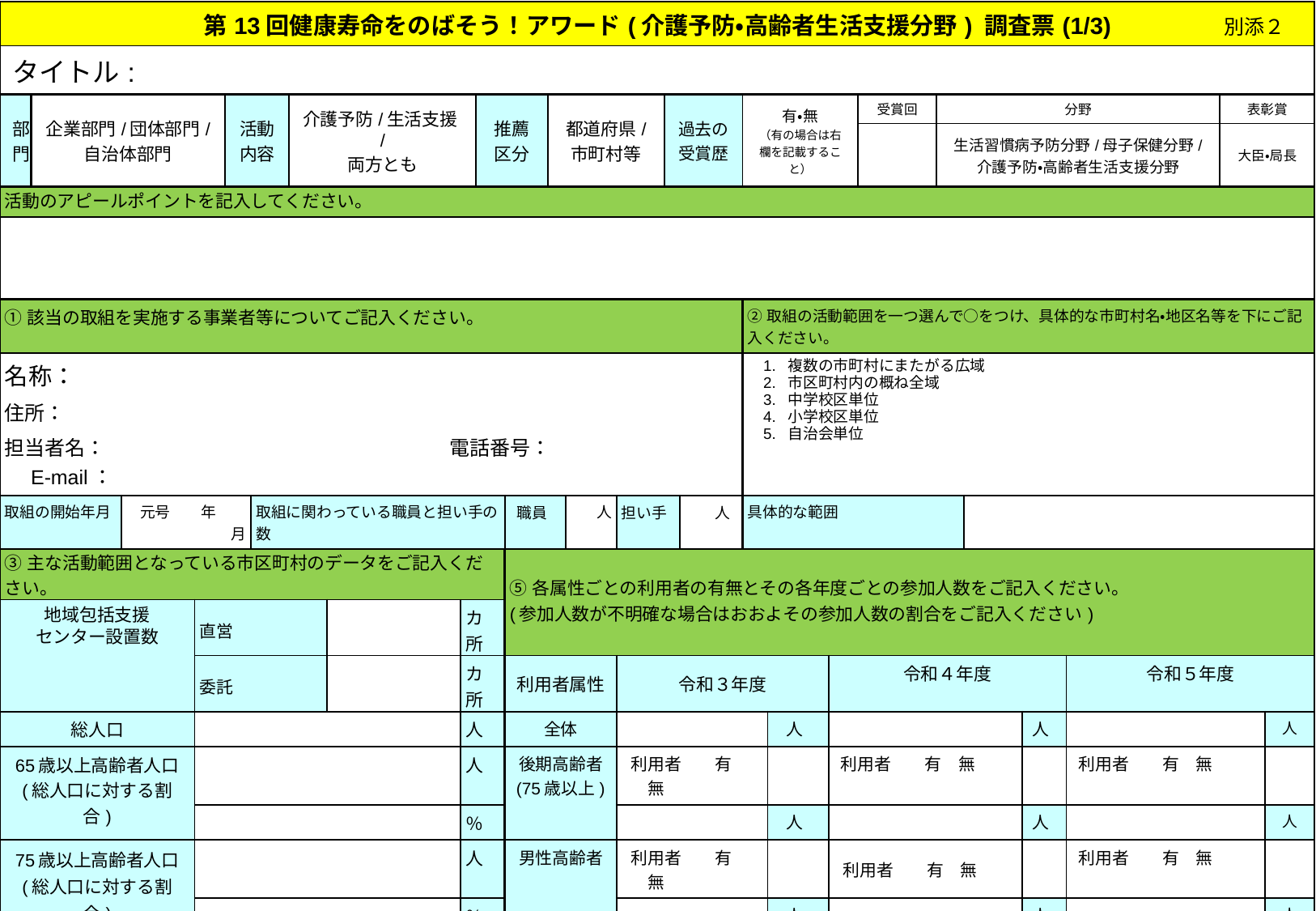

| 第13回健康寿命をのばそう！アワード(介護予防・高齢者生活支援分野) 調査票(1/3) |  |  |  |  |  |  |  |  |  |  |  |  |  |  |  |  |  |  |  |  |  |  |  |  |  |  |
| --- | --- | --- | --- | --- | --- | --- | --- | --- | --- | --- | --- | --- | --- | --- | --- | --- | --- | --- | --- | --- | --- | --- | --- | --- | --- | --- |
| タイトル: |  |  |  |  |  |  |  |  |  |  |  |  |  |  |  |  |  |  |  |  |  |  |  |  |  |  |
| 部門 | 企業部門/団体部門/ 自治体部門 | 活動 内容 | 活動 内容 | 活動 内容 |  | 介護予防/生活支援/ 両方とも | 都道府県 市町村等 | 介護予防・生活支援・両方とも | 推薦 区分 | 推薦 区分 | 都道府県・ 市町村等 | 都道府県/ 市町村等 | 都道府県/ 市町村等 | 過去の受賞歴 | 過去の受賞歴 | 過去の受賞歴 | 有・無 （有の場合は右欄を記載すること） | 有・無 （有の場合は右欄を記載すること） | 受賞回 | 受賞回 | 分野 | 分野 | 応募回 | 応募回 | 表彰賞 |  |
|  |  |  |  |  |  |  |  |  |  |  |  |  |  |  |  |  |  |  |  |  | 生活習慣病予防分野/母子保健分野/ 介護予防・高齢者生活支援分野 |  |  |  | 大臣・局長 |  |
| 活動のアピールポイントを記入してください。 |  |  |  |  |  |  |  |  |  |  |  |  |  |  |  |  |  |  |  |  |  |  |  |  |  |  |
|  |  |  |  |  |  |  |  |  |  |  |  |  |  |  |  |  |  |  |  |  |  |  |  |  |  |  |
| ①該当の取組を実施する事業者等についてご記入ください。 |  |  |  |  |  |  |  |  |  |  |  |  |  |  |  |  | ②取組の活動範囲を一つ選んで○をつけ、具体的な市町村名・地区名等を下にご記入ください。 |  |  |  |  |  |  |  |  |  |
| 名称： 　　　　　　　　　　　 住所： 担当者名：　　　　　　　　　　　　　　　　　電話番号：　　　　　　　　　E-mail： |  |  |  |  |  |  |  |  |  |  |  |  |  |  |  |  | 1. 複数の市町村にまたがる広域 2. 市区町村内の概ね全域 3. 中学校区単位 4. 小学校区単位 5. 自治会単位 |  |  |  |  |  |  |  |  |  |
| 取組の開始年月 |  | 元号　　年　　　月 |  |  | 取組に関わっている職員と担い手の数 |  |  |  |  |  | 職員 |  | 人 | 担い手 |  | 人 | 具体的な範囲 |  |  |  |  |  |  |  |  |  |
| ③主な活動範囲となっている市区町村のデータをご記入ください。 |  |  |  |  |  |  |  |  |  |  | ⑤各属性ごとの利用者の有無とその各年度ごとの参加人数をご記入ください。 (参加人数が不明確な場合はおおよその参加人数の割合をご記入ください) |  |  |  |  |  |  |  |  |  |  |  |  |  |  |  |
| 地域包括支援 センター設置数 |  |  | 直営 |  |  |  |  |  | カ所 |  |  |  |  |  |  |  |  |  |  |  |  |  |  |  |  |  |
|  |  |  | 委託 |  |  |  |  |  | カ所 |  | 利用者属性 |  |  | 令和３年度 |  |  |  |  | 令和４年度 |  |  |  |  | 令和５年度 |  |  |
| 総人口 |  |  |  |  |  |  |  |  | 人 |  | 全体 |  |  |  |  |  |  | 人 |  |  |  |  | 人 |  |  | 人 |
| 65歳以上高齢者人口 (総人口に対する割合) |  |  |  |  |  |  |  |  | 人 |  | 後期高齢者 (75歳以上) |  |  | 利用者　　有　　無 |  |  |  |  | 利用者　　有　無 |  |  |  |  | 利用者　　有　無 |  |  |
|  |  |  |  |  |  |  |  |  | ％ |  |  |  |  |  |  |  |  | 人 |  |  |  |  | 人 |  |  | 人 |
| 75歳以上高齢者人口 (総人口に対する割合) |  |  |  |  |  |  |  |  | 人 |  | 男性高齢者 |  |  | 利用者　　有　　無 |  |  |  |  | 利用者　　有　無 |  |  |  |  | 利用者　　有　無 |  |  |
|  |  |  |  |  |  |  |  |  | ％ |  |  |  |  |  |  |  |  | 人 |  |  |  |  | 人 |  |  | 人 |
| 第９期1号保険料 |  |  |  |  |  |  |  |  | 円 |  | 要介護高齢者 |  |  | 利用者　　有　　無 |  |  |  |  | 利用者　　有　無 |  |  |  |  | 利用者　　有　無 |  |  |
| ④取組推進にあたって、自治体からの補助金・助成金の支給を受けていますか（または受けていましたか）。該当する選択肢に○をつけてください。 |  |  |  |  |  |  |  |  |  |  |  |  |  |  |  |  |  | 人 |  |  |  |  | 人 |  |  | 人 |
|  |  |  |  |  |  |  |  |  |  |  | 認知症高齢者 |  |  | 利用者　　有　　無 |  |  |  |  | 利用者　　有　無 |  |  |  |  | 利用者　　有　無 |  |  |
| 現在受けている　 　かつて受けていたが現在は受けていない　　 受けたことがない |  |  |  |  |  |  |  |  |  |  |  |  |  |  |  |  |  |  |  |  |  |  |  |  |  |  |
|  |  |  |  |  |  |  |  |  |  |  |  |  |  |  |  |  |  | 人 |  |  |  |  | 人 |  |  | 人 |
|  |  |  |  |  |  |  |  |  |  |  | 独居高齢者 |  |  | 利用者　　有　　無 |  |  |  |  | 利用者　　有　無 |  |  |  |  | 利用者　　有　無 |  |  |
|  |  |  |  |  |  |  |  |  |  |  |  |  |  |  |  |  |  | 人 |  |  |  |  | 人 |  |  | 人 |
| 現在受けている場合、事業全体額に占める割合 |  |  |  |  |  |  |  | (約　　割) |  |  | 利用者（参加者）一人あたりのおおよその利用（参加）頻度 |  |  |  |  |  |  |  |  |  |  |  | 週 |  |  | 回 |
別添２